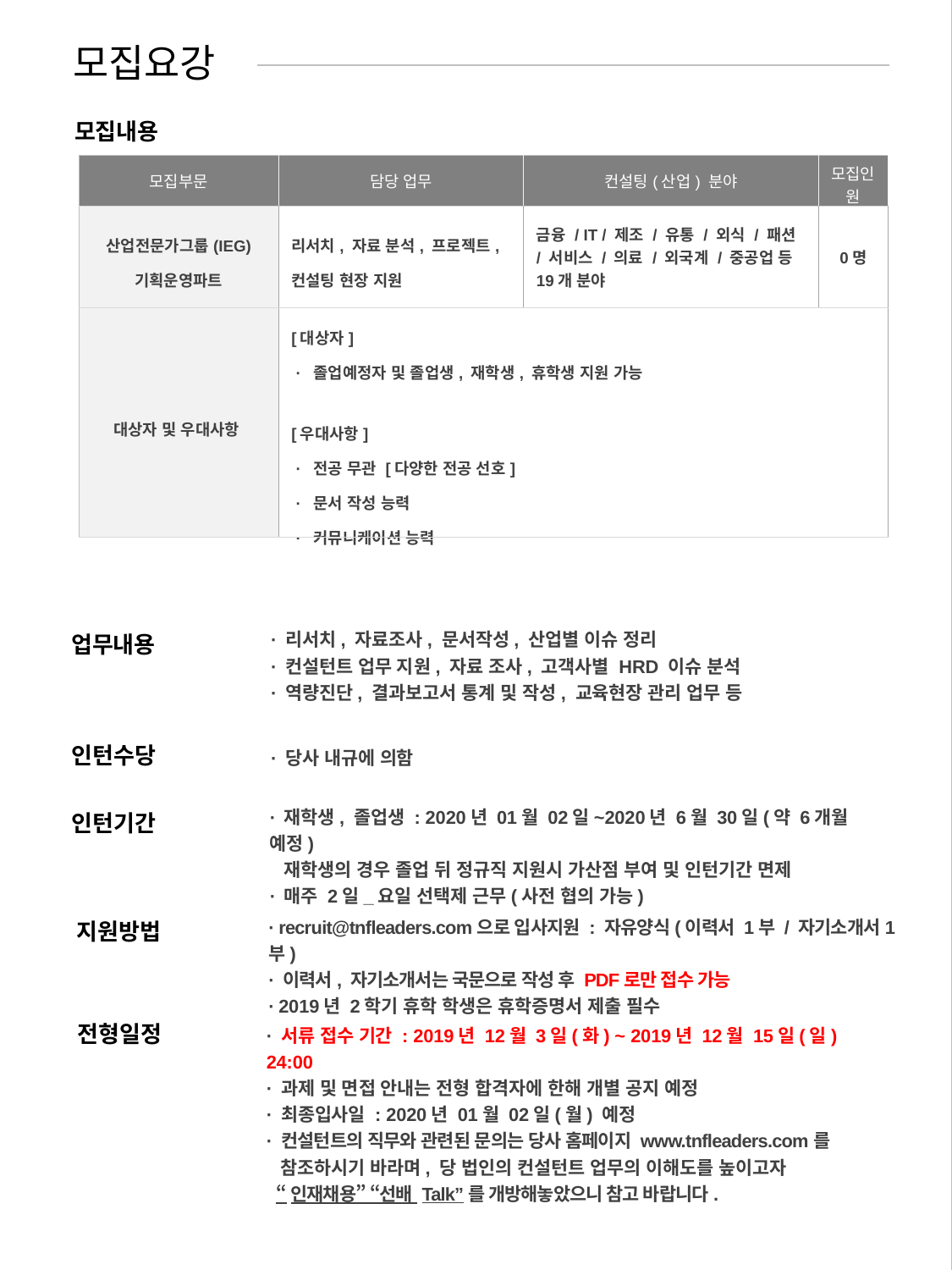

모집요강
모집내용
∙ 리서치, 자료조사, 문서작성, 산업별 이슈 정리
∙ 컨설턴트 업무 지원, 자료 조사, 고객사별 HRD 이슈 분석
∙ 역량진단, 결과보고서 통계 및 작성, 교육현장 관리 업무 등
업무내용
인턴수당
∙ 당사 내규에 의함
∙ 재학생, 졸업생 : 2020년 01월 02일~2020년 6월 30일(약 6개월 예정)
  재학생의 경우 졸업 뒤 정규직 지원시 가산점 부여 및 인턴기간 면제
∙ 매주 2일_요일 선택제 근무(사전 협의 가능)
인턴기간
| 모집부문 | 담당 업무 | 컨설팅(산업) 분야 | 모집인원 |
| --- | --- | --- | --- |
| 산업전문가그룹(IEG) 기획운영파트 | 리서치, 자료 분석, 프로젝트, 컨설팅 현장 지원 | 금융 / IT / 제조 / 유통 / 외식 / 패션 / 서비스 / 의료 / 외국계 / 중공업 등 19개 분야 | 0명 |
| 대상자 및 우대사항 | [대상자] ∙ 졸업예정자 및 졸업생, 재학생, 휴학생 지원 가능 [우대사항] ∙ 전공 무관 [다양한 전공 선호] ∙ 문서 작성 능력 ∙ 커뮤니케이션 능력 |  |  |
∙ recruit@tnfleaders.com으로 입사지원 : 자유양식(이력서 1부 / 자기소개서1부)
∙ 이력서, 자기소개서는 국문으로 작성 후 PDF로만 접수 가능
∙ 2019년 2학기 휴학 학생은 휴학증명서 제출 필수
지원방법
전형일정
∙ 서류 접수 기간 : 2019년 12월 3일(화) ~ 2019년 12월 15일(일) 24:00
∙ 과제 및 면접 안내는 전형 합격자에 한해 개별 공지 예정
∙ 최종입사일 : 2020년 01월 02일(월) 예정
∙ 컨설턴트의 직무와 관련된 문의는 당사 홈페이지 www.tnfleaders.com를
  참조하시기 바라며, 당 법인의 컨설턴트 업무의 이해도를 높이고자
  “인재채용” “선배 Talk”를 개방해놓았으니 참고 바랍니다.